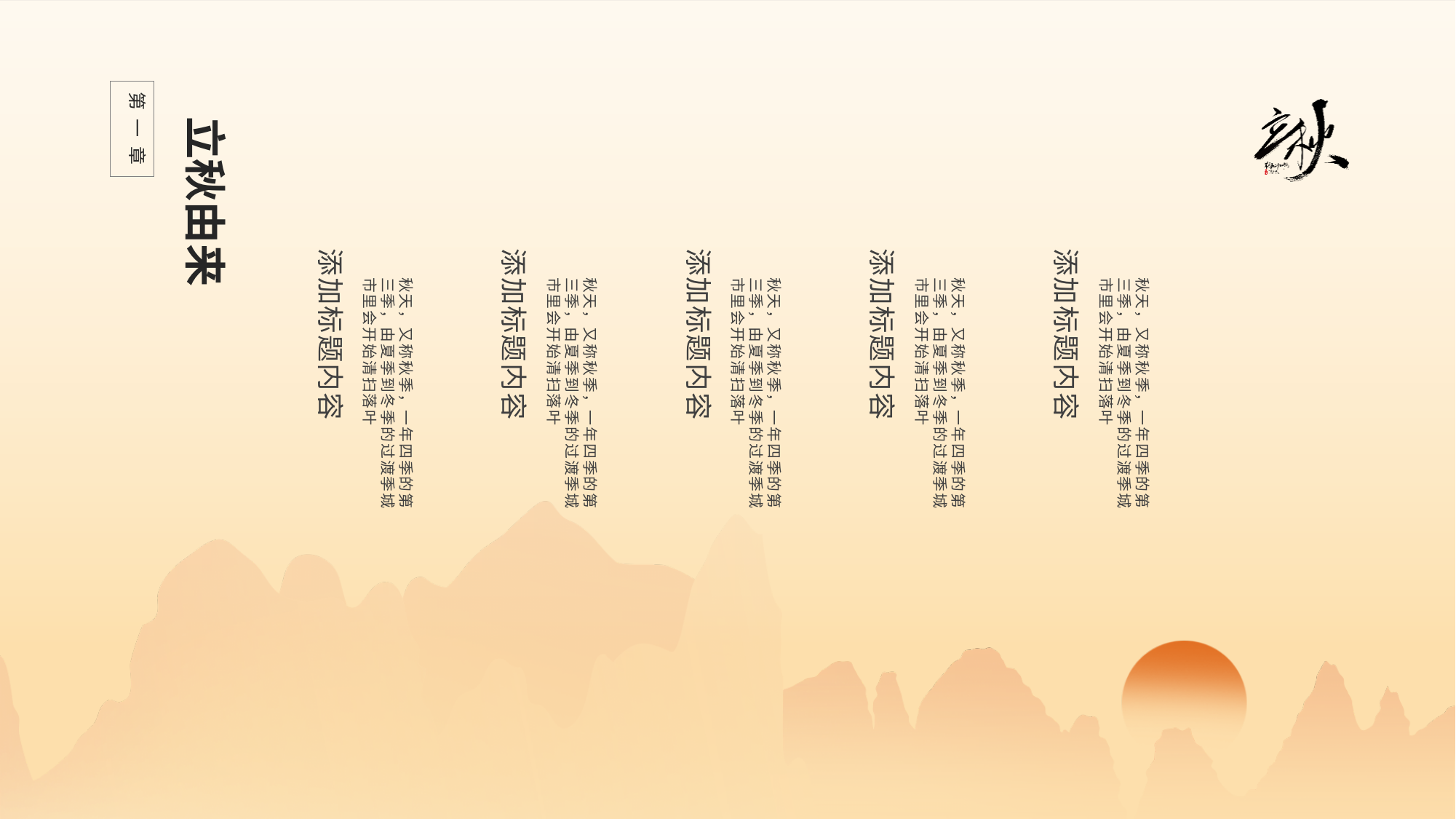

第一章
立秋由来
添加标题内容
秋天，又称秋季，一年四季的第三季，由夏季到冬季的过渡季城市里会开始清扫落叶
添加标题内容
秋天，又称秋季，一年四季的第三季，由夏季到冬季的过渡季城市里会开始清扫落叶
添加标题内容
秋天，又称秋季，一年四季的第三季，由夏季到冬季的过渡季城市里会开始清扫落叶
添加标题内容
秋天，又称秋季，一年四季的第三季，由夏季到冬季的过渡季城市里会开始清扫落叶
添加标题内容
秋天，又称秋季，一年四季的第三季，由夏季到冬季的过渡季城市里会开始清扫落叶